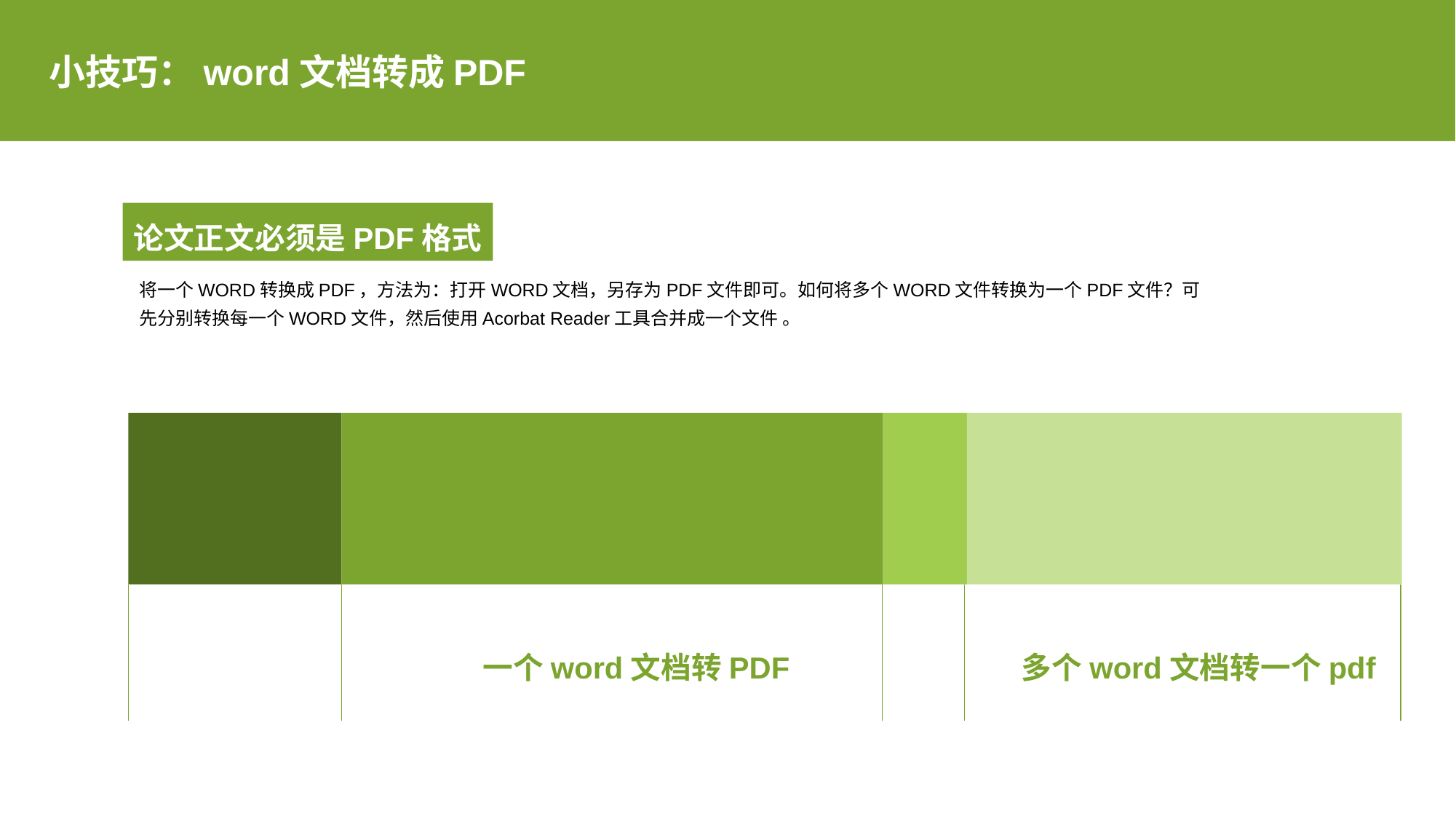

小技巧：word文档转成PDF
论文正文必须是PDF格式
将一个WORD转换成PDF，方法为：打开WORD文档，另存为PDF文件即可。如何将多个WORD文件转换为一个PDF文件？可先分别转换每一个WORD文件，然后使用Acorbat Reader工具合并成一个文件 。

多个word文档转一个pdf
一个word文档转PDF